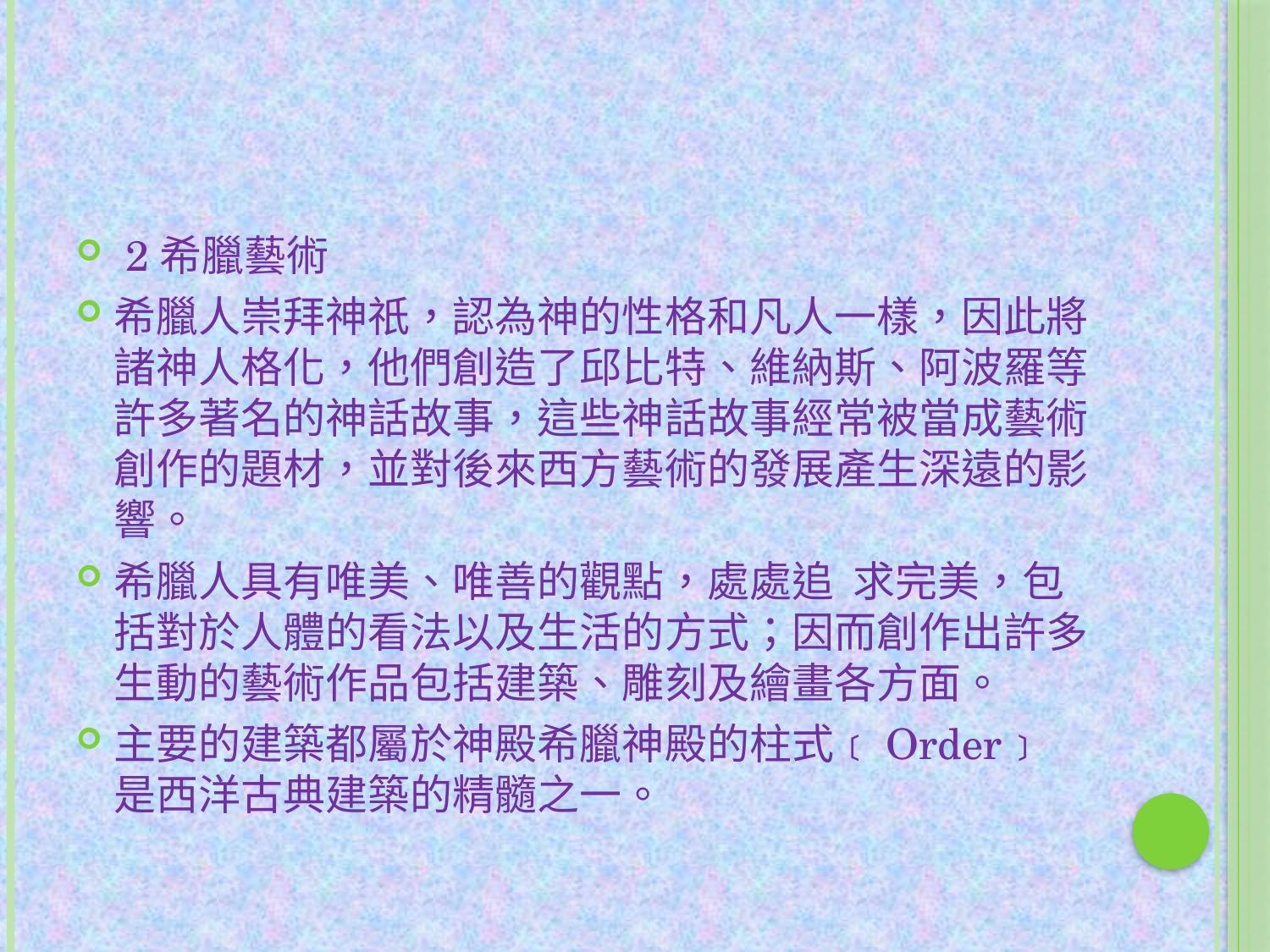

#
 2希臘藝術
希臘人崇拜神祇，認為神的性格和凡人一樣，因此將諸神人格化，他們創造了邱比特、維納斯、阿波羅等許多著名的神話故事，這些神話故事經常被當成藝術創作的題材，並對後來西方藝術的發展產生深遠的影響。
希臘人具有唯美、唯善的觀點，處處追  求完美，包括對於人體的看法以及生活的方式；因而創作出許多生動的藝術作品包括建築、雕刻及繪畫各方面。
主要的建築都屬於神殿希臘神殿的柱式﹝Order﹞是西洋古典建築的精髓之一。